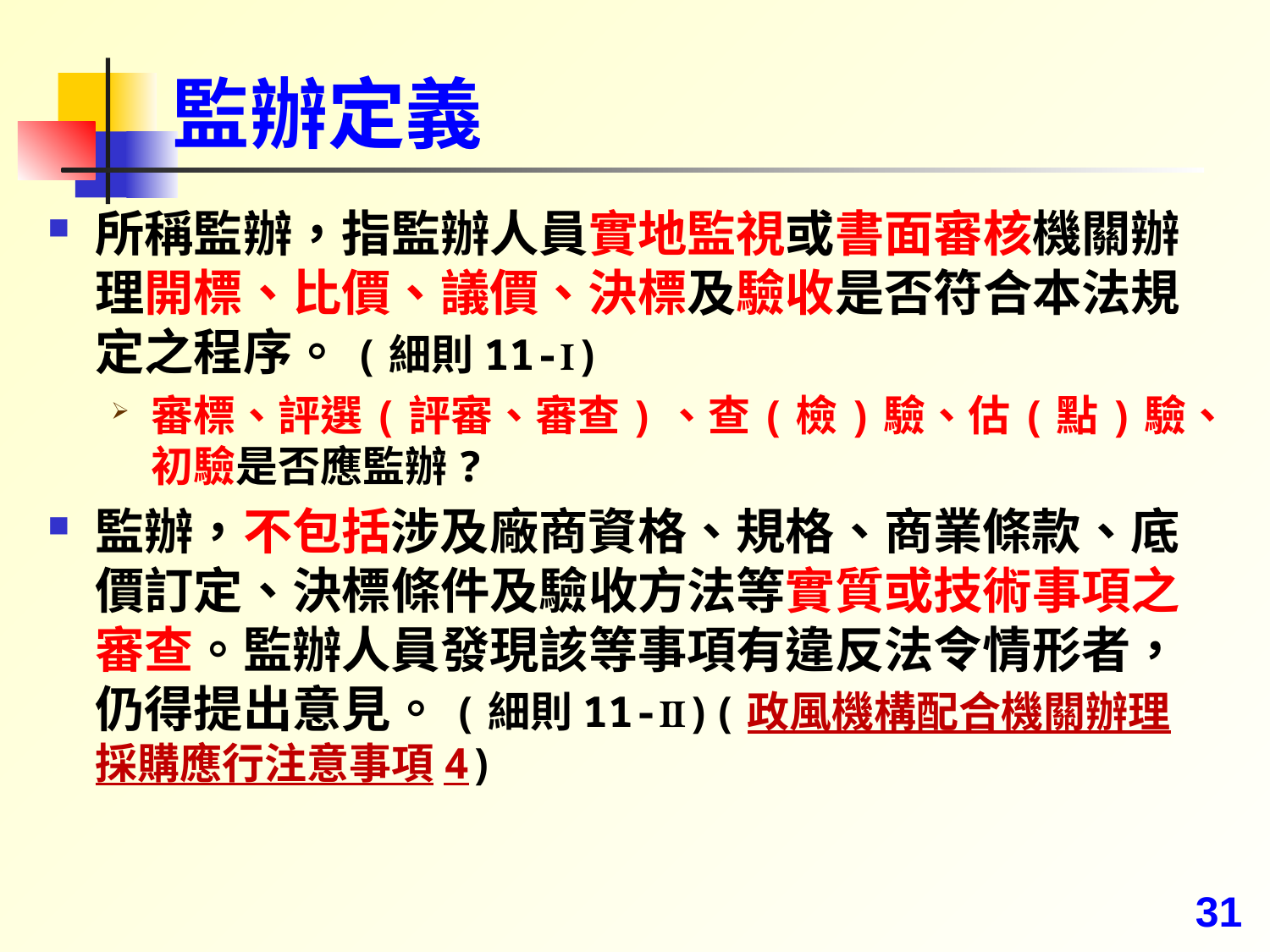

# 監辦定義
所稱監辦，指監辦人員實地監視或書面審核機關辦理開標、比價、議價、決標及驗收是否符合本法規定之程序。(細則11-Ⅰ)
審標、評選(評審、審查)、查(檢)驗、估(點)驗、初驗是否應監辦?
監辦，不包括涉及廠商資格、規格、商業條款、底價訂定、決標條件及驗收方法等實質或技術事項之審查。監辦人員發現該等事項有違反法令情形者，仍得提出意見。(細則11-Ⅱ)(政風機構配合機關辦理採購應行注意事項4)
31